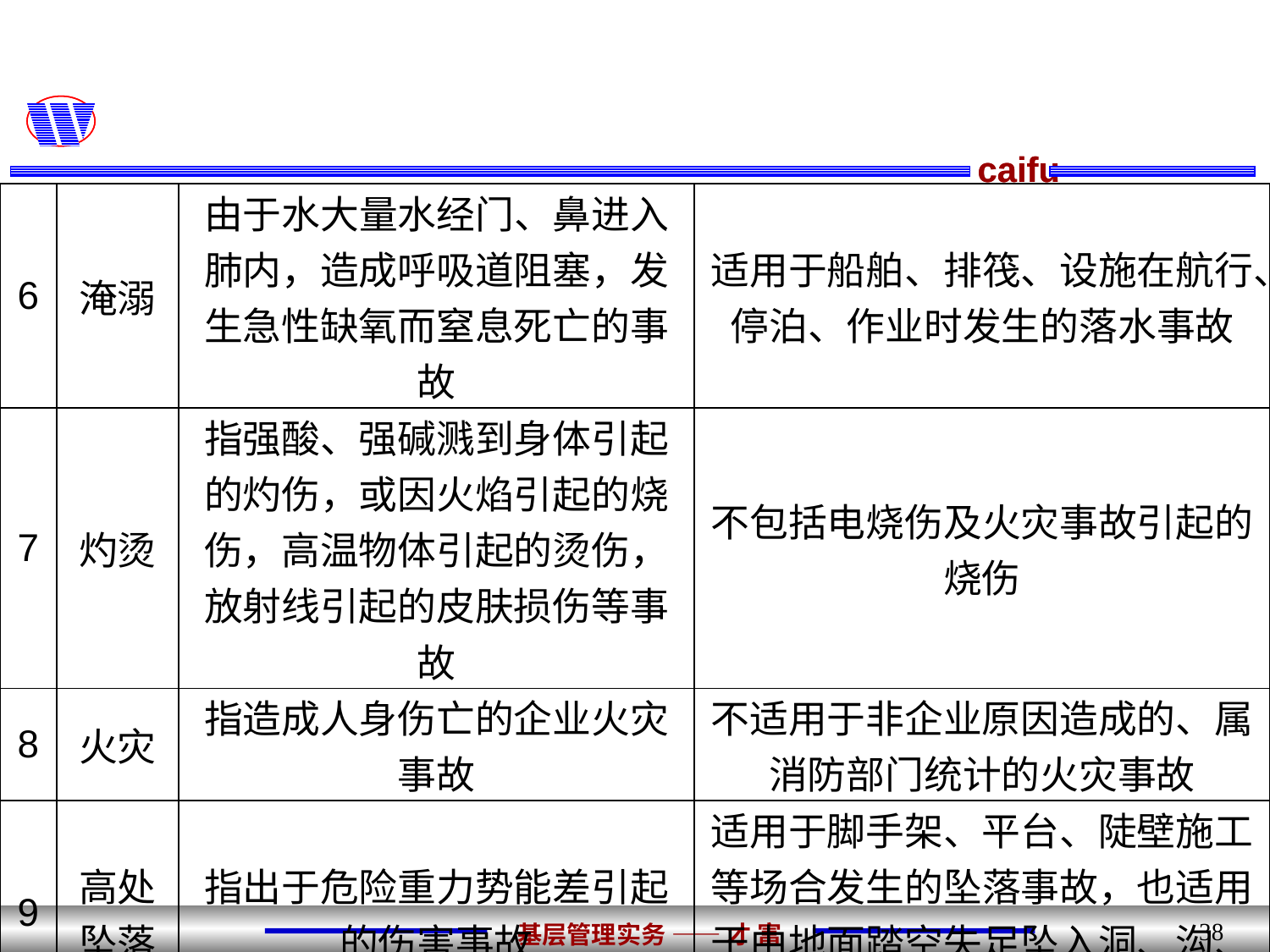

#
| 6 | 淹溺 | 由于水大量水经门、鼻进入肺内，造成呼吸道阻塞，发生急性缺氧而窒息死亡的事故 | 适用于船舶、排筏、设施在航行、停泊、作业时发生的落水事故 |
| --- | --- | --- | --- |
| 7 | 灼烫 | 指强酸、强碱溅到身体引起的灼伤，或因火焰引起的烧伤，高温物体引起的烫伤，放射线引起的皮肤损伤等事故 | 不包括电烧伤及火灾事故引起的烧伤 |
| 8 | 火灾 | 指造成人身伤亡的企业火灾事故 | 不适用于非企业原因造成的、属消防部门统计的火灾事故 |
| 9 | 高处坠落 | 指出于危险重力势能差引起的伤害事故 | 适用于脚手架、平台、陡壁施工等场合发生的坠落事故，也适用于由地面踏空失足坠入洞、沟、升降口、漏斗等引起的伤害事故 |